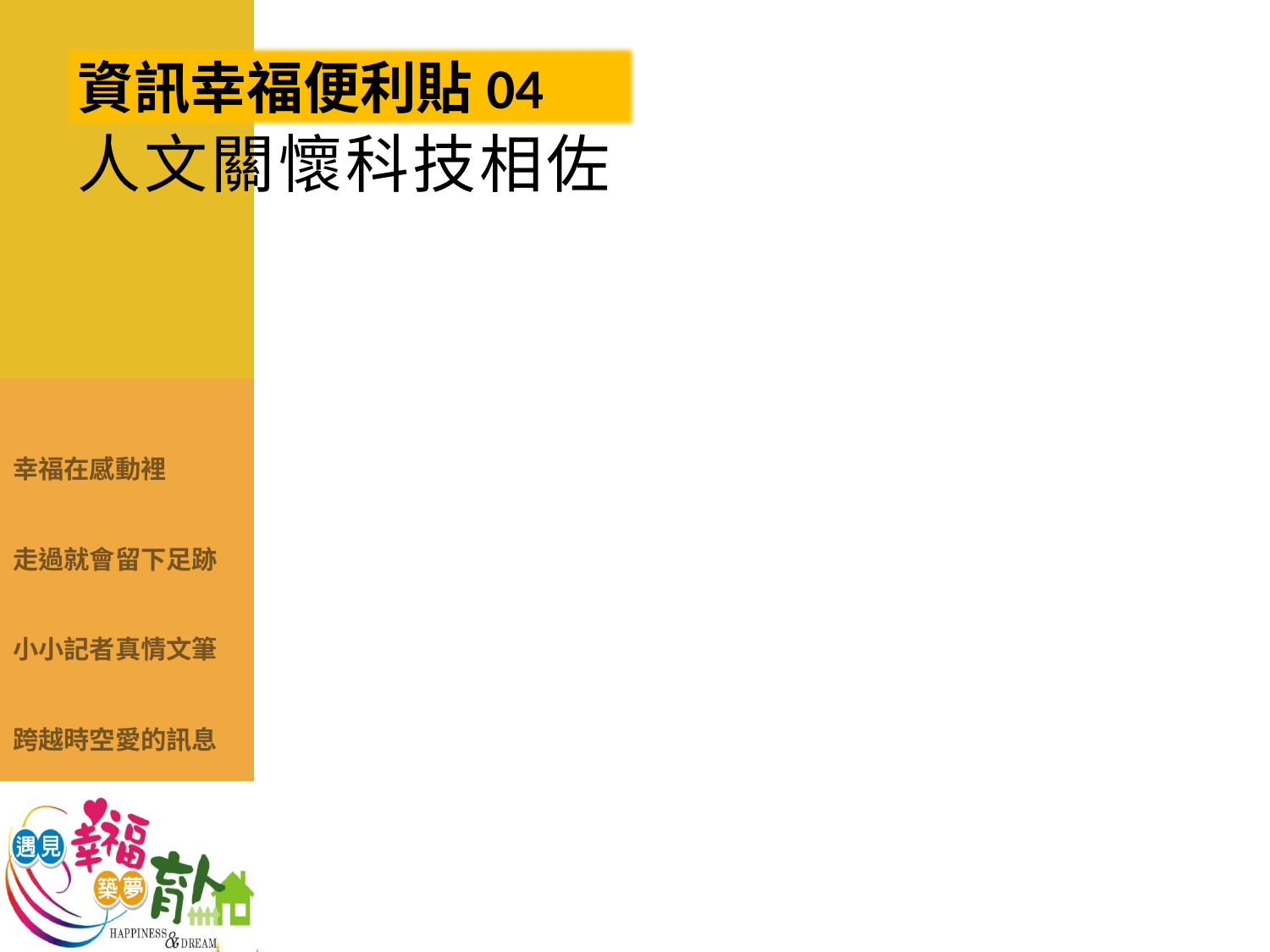

資訊幸福便利貼04
# 人文關懷科技相佐
幸福在感動裡
走過就會留下足跡
小小記者真情文筆
跨越時空愛的訊息